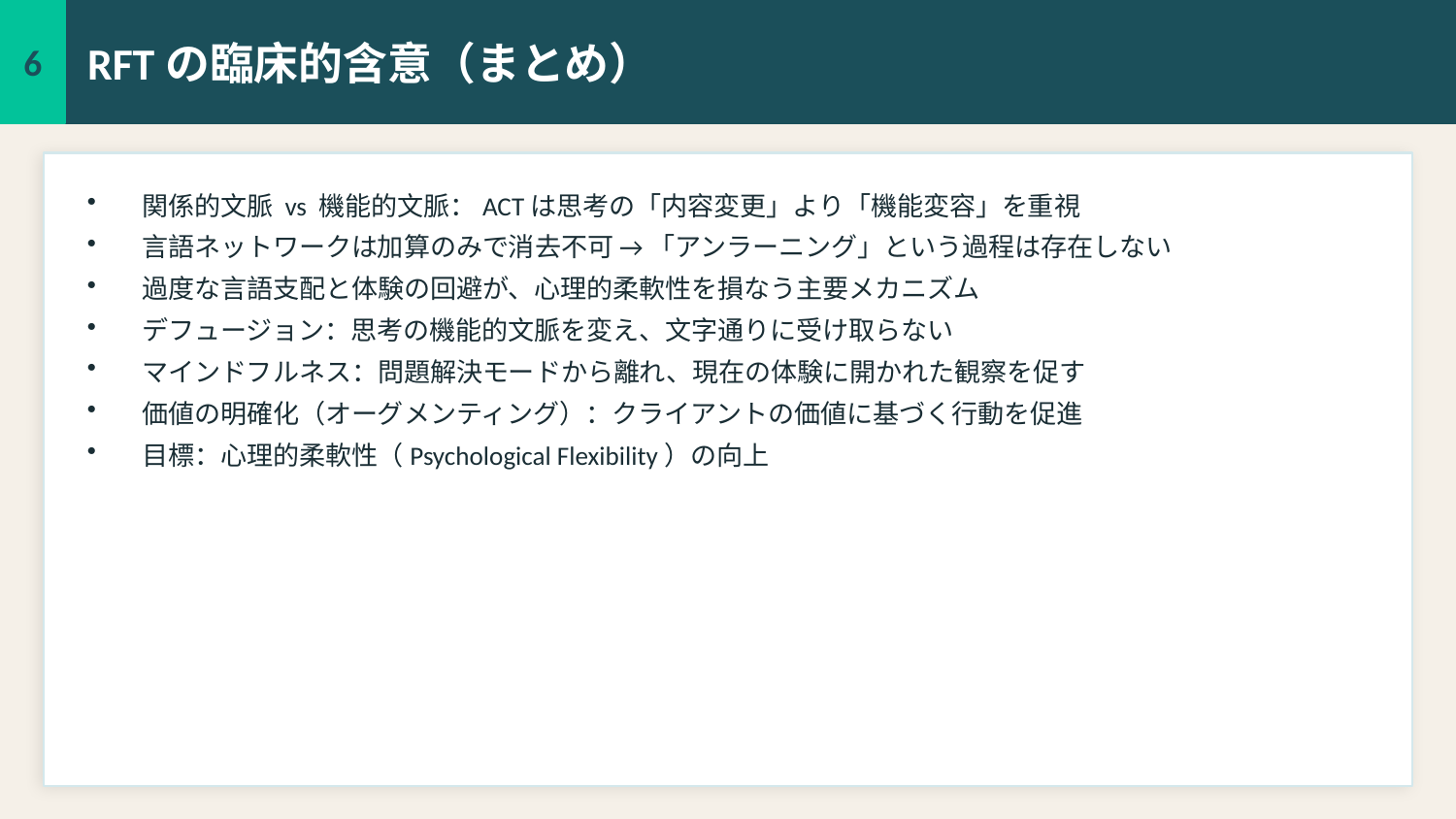

6
RFTの臨床的含意（まとめ）

関係的文脈 vs 機能的文脈：ACTは思考の「内容変更」より「機能変容」を重視
言語ネットワークは加算のみで消去不可 → 「アンラーニング」という過程は存在しない
過度な言語支配と体験の回避が、心理的柔軟性を損なう主要メカニズム
デフュージョン：思考の機能的文脈を変え、文字通りに受け取らない
マインドフルネス：問題解決モードから離れ、現在の体験に開かれた観察を促す
価値の明確化（オーグメンティング）：クライアントの価値に基づく行動を促進
目標：心理的柔軟性（Psychological Flexibility）の向上